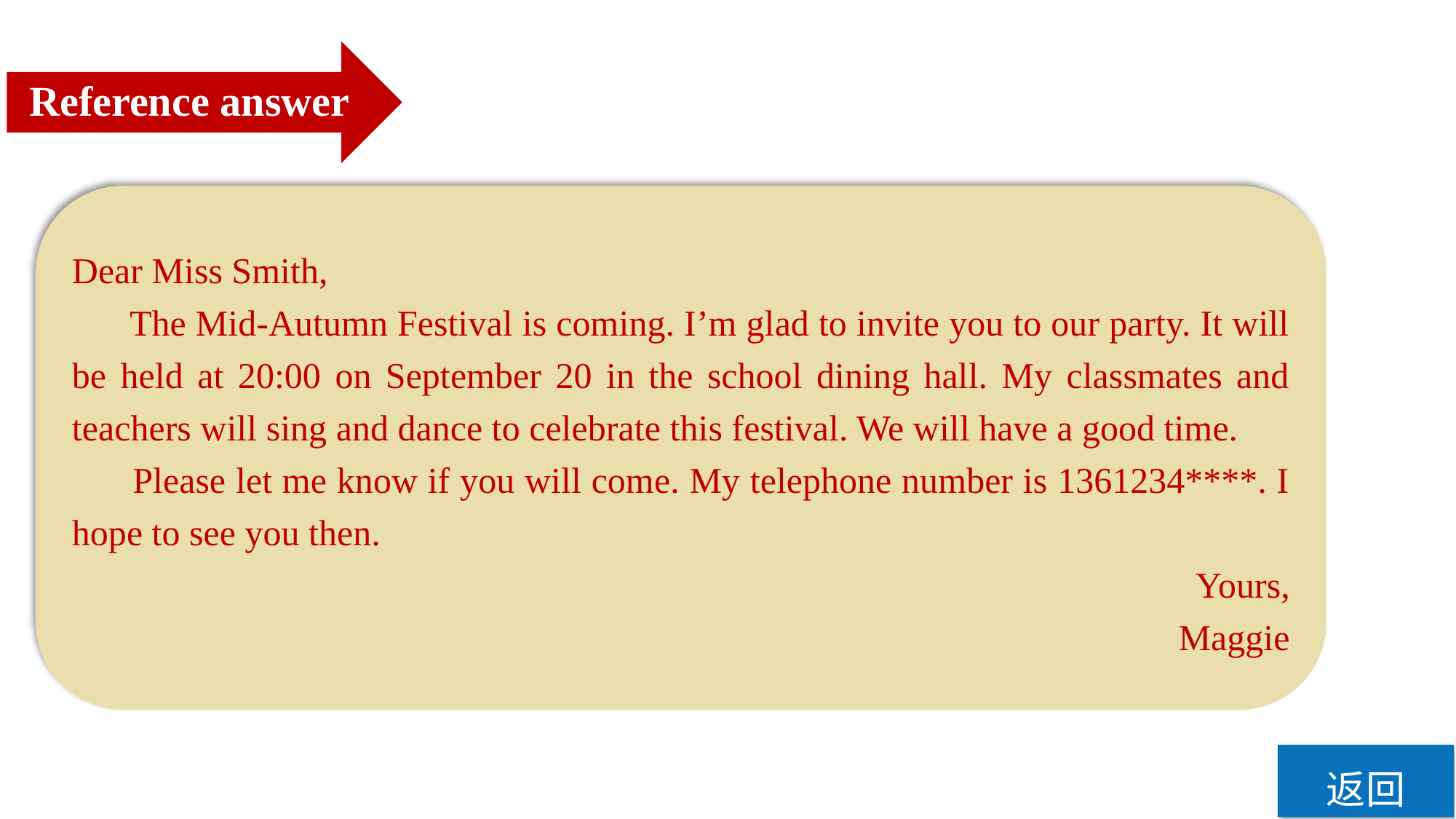

Reference answer
Dear Miss Smith,
      The Mid-Autumn Festival is coming. I’m glad to invite you to our party. It will be held at 20:00 on September 20 in the school dining hall. My classmates and teachers will sing and dance to celebrate this festival. We will have a good time.
      Please let me know if you will come. My telephone number is 1361234****. I hope to see you then.
Yours,
Maggie
返回